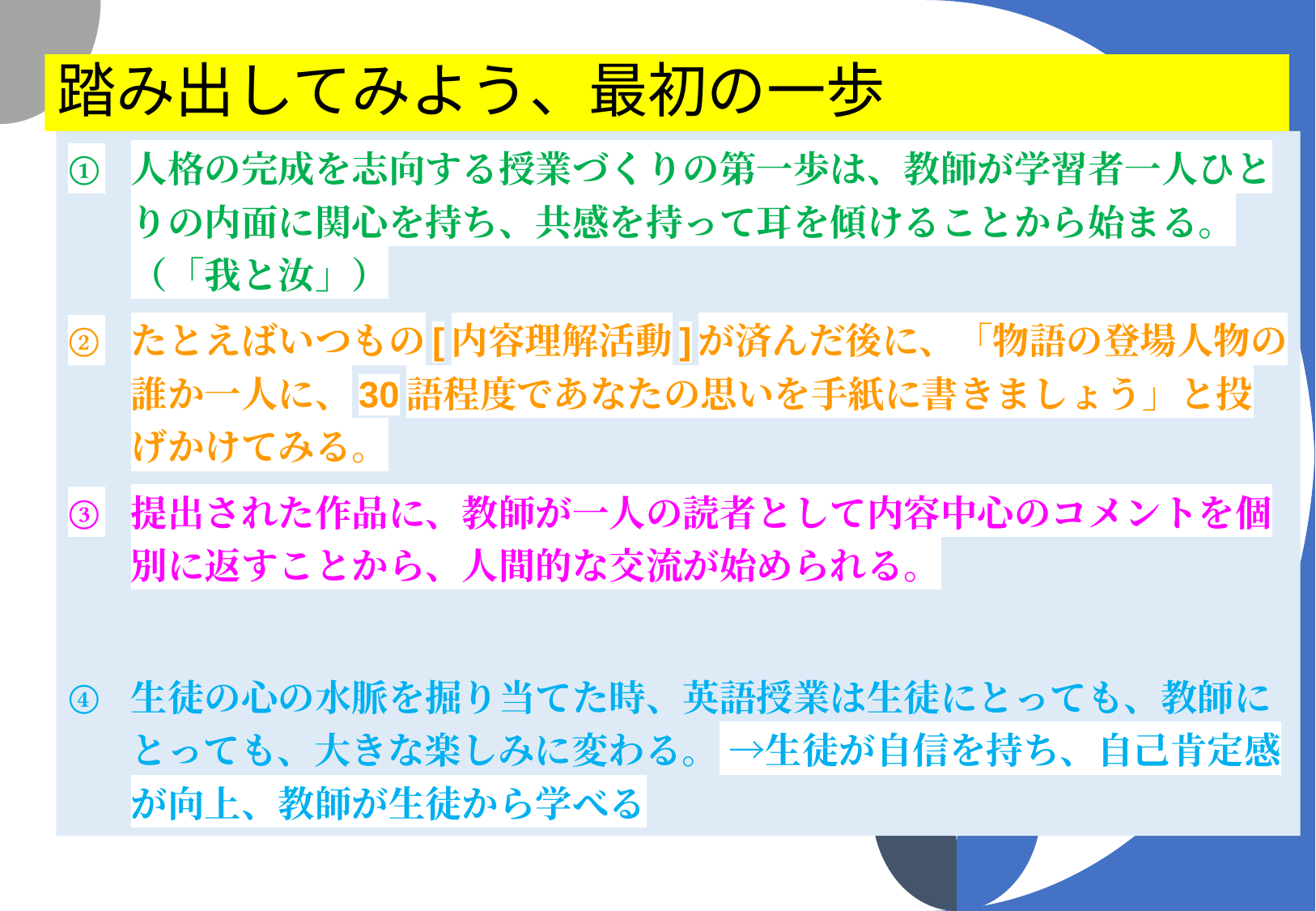

# 踏み出してみよう、最初の一歩
人格の完成を志向する授業づくりの第一歩は、教師が学習者一人ひとりの内面に関心を持ち、共感を持って耳を傾けることから始まる。（「我と汝」）
たとえばいつもの[内容理解活動]が済んだ後に、「物語の登場人物の誰か一人に、30語程度であなたの思いを手紙に書きましょう」と投げかけてみる。
提出された作品に、教師が一人の読者として内容中心のコメントを個別に返すことから、人間的な交流が始められる。

生徒の心の水脈を掘り当てた時、英語授業は生徒にとっても、教師にとっても、大きな楽しみに変わる。 →生徒が自信を持ち、自己肯定感が向上、教師が生徒から学べる